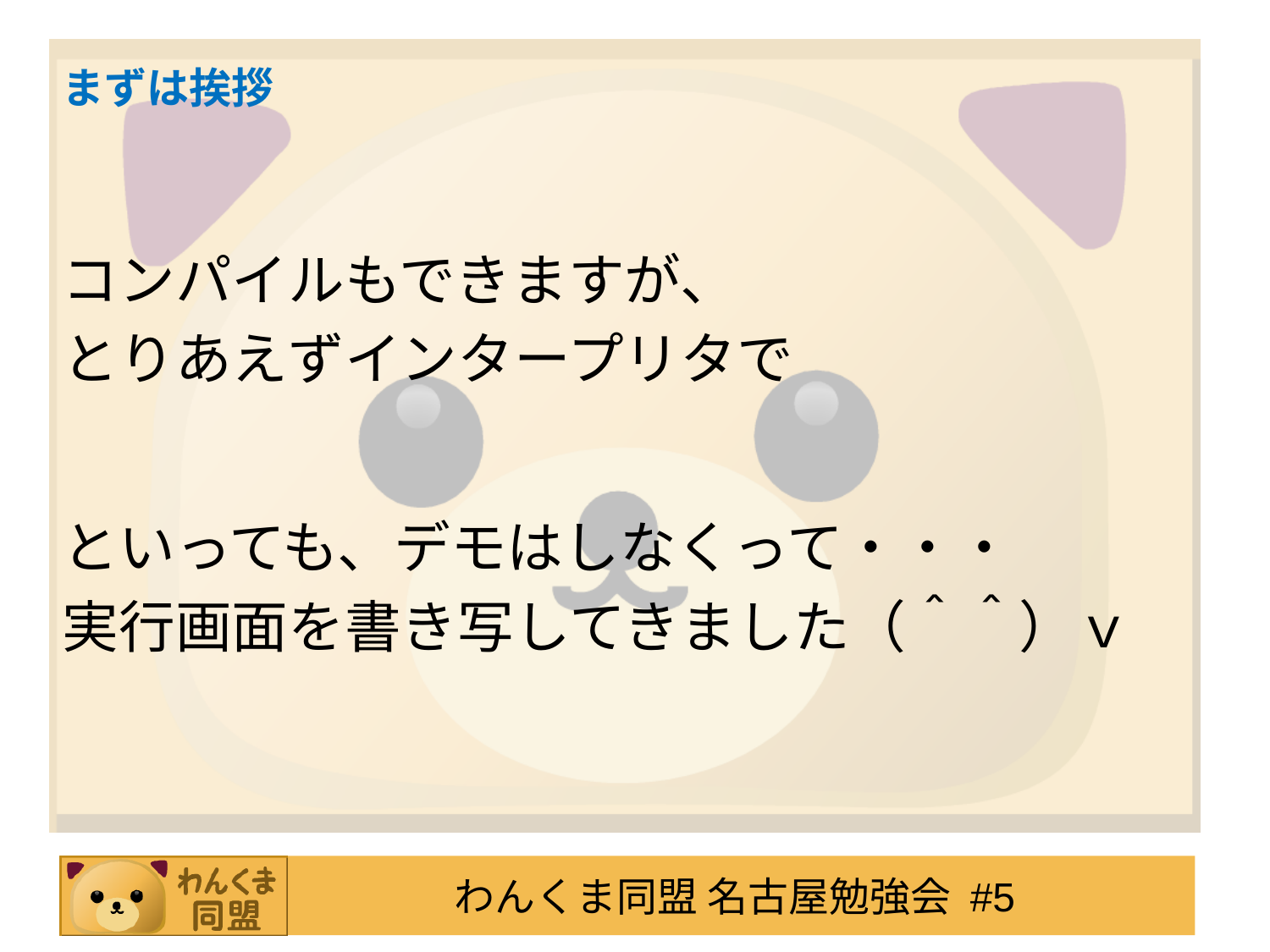

# まずは挨拶
コンパイルもできますが、
とりあえずインタープリタで
といっても、デモはしなくって・・・
実行画面を書き写してきました（＾＾）ｖ